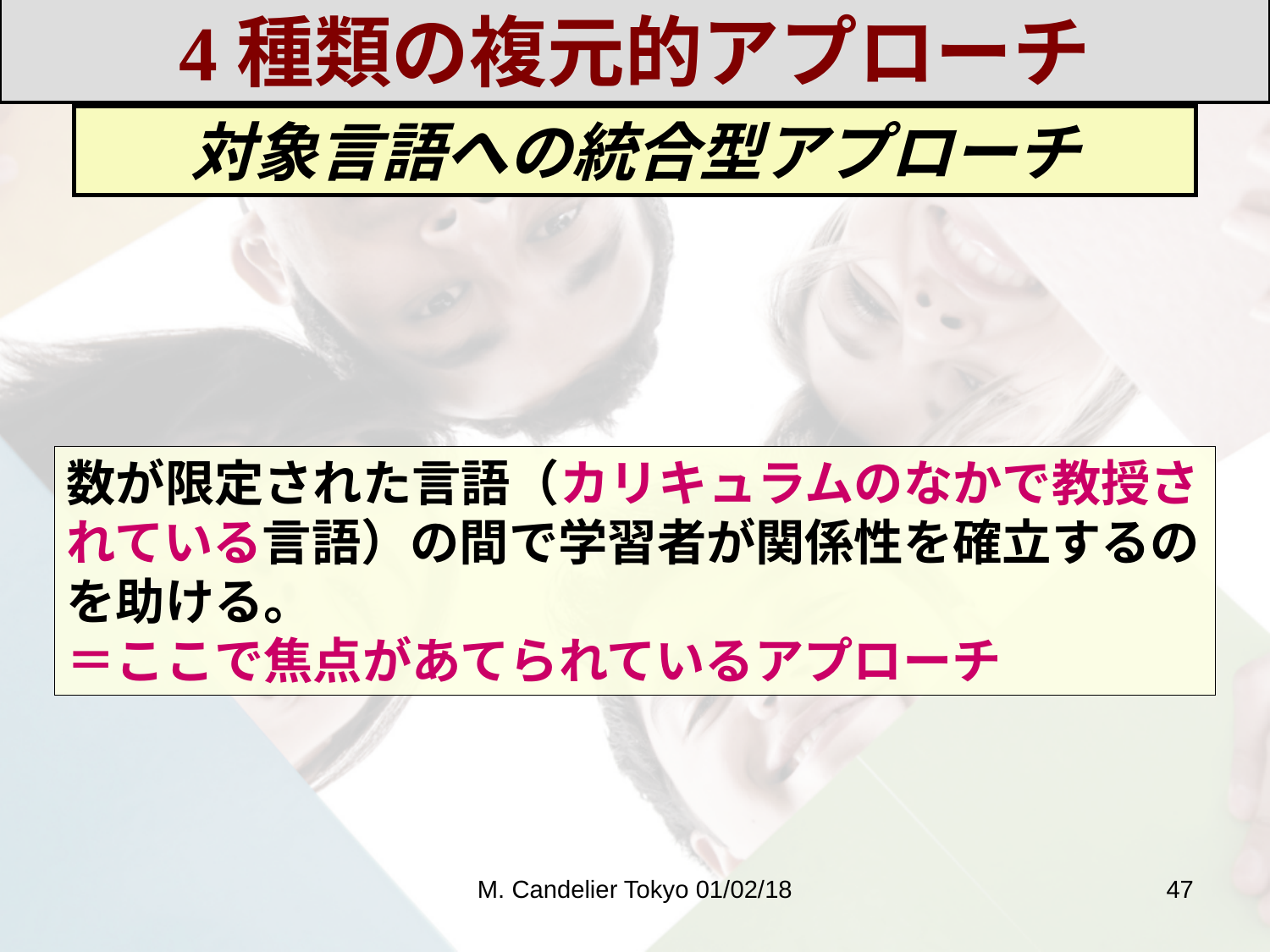

4種類の複元的アプローチ
対象言語への統合型アプローチ
数が限定された言語（カリキュラムのなかで教授されている言語）の間で学習者が関係性を確立するのを助ける。
＝ここで焦点があてられているアプローチ
M. Candelier Tokyo 01/02/18
47